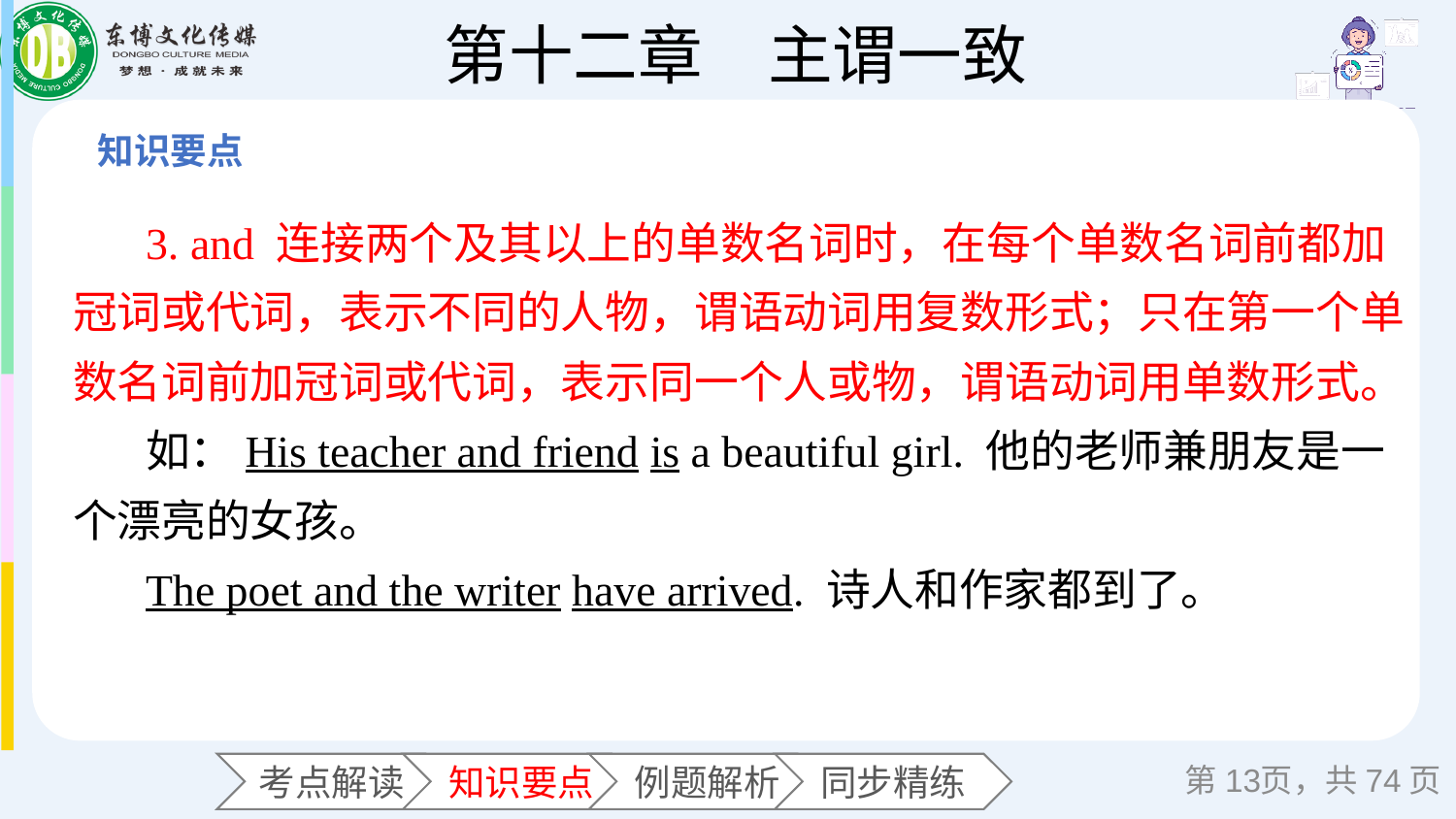

3. and 连接两个及其以上的单数名词时，在每个单数名词前都加冠词或代词，表示不同的人物，谓语动词用复数形式；只在第一个单数名词前加冠词或代词，表示同一个人或物，谓语动词用单数形式。
如：His teacher and friend is a beautiful girl. 他的老师兼朋友是一个漂亮的女孩。
The poet and the writer have arrived. 诗人和作家都到了。

第13页，共74页